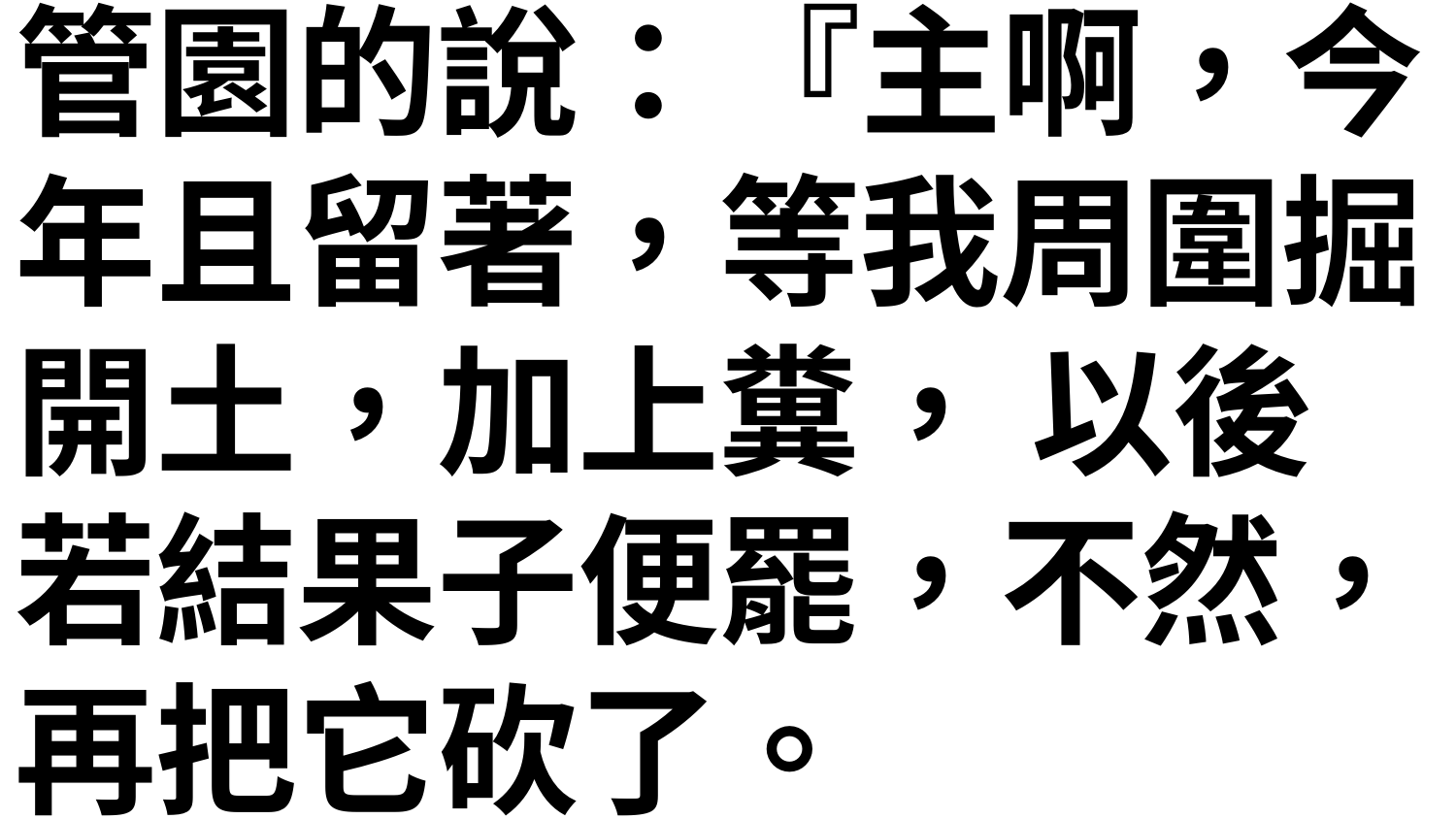

管園的說：『主啊，今年且留著，等我周圍掘開土，加上糞， 以後若結果子便罷，不然，再把它砍了。
』」